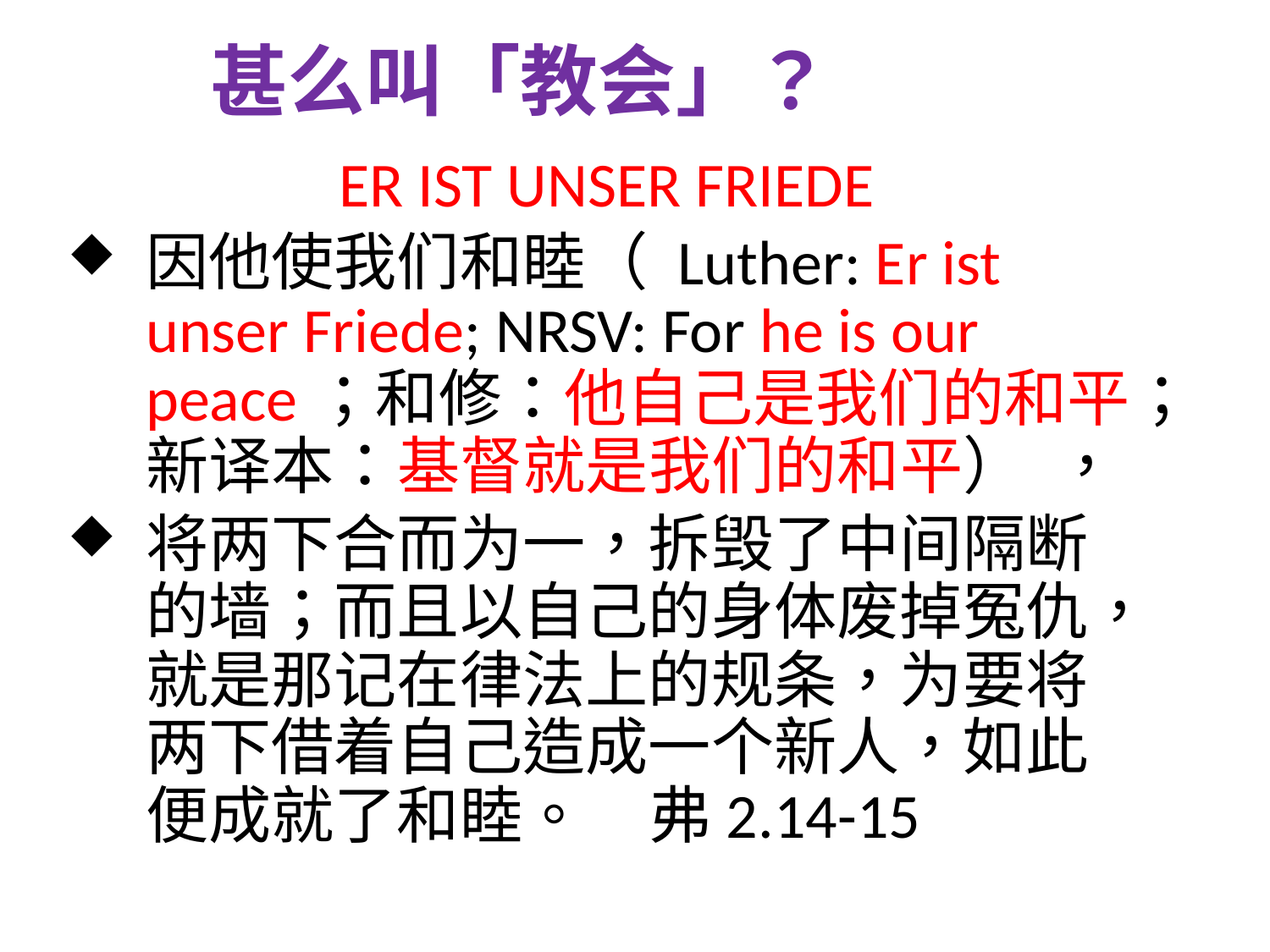

甚么叫「教会」？
ER IST UNSER FRIEDE
因他使我们和睦（ Luther: Er ist unser Friede; NRSV: For he is our peace；和修：他自己是我们的和平；新译本：基督就是我们的和平）﻿，
将两下合而为一，拆毁了中间隔断的墙；而且以自己的身体废掉冤仇，就是那记在律法上的规条，为要将两下借着自己造成一个新人，如此便成就了和睦。 			弗2.14-15